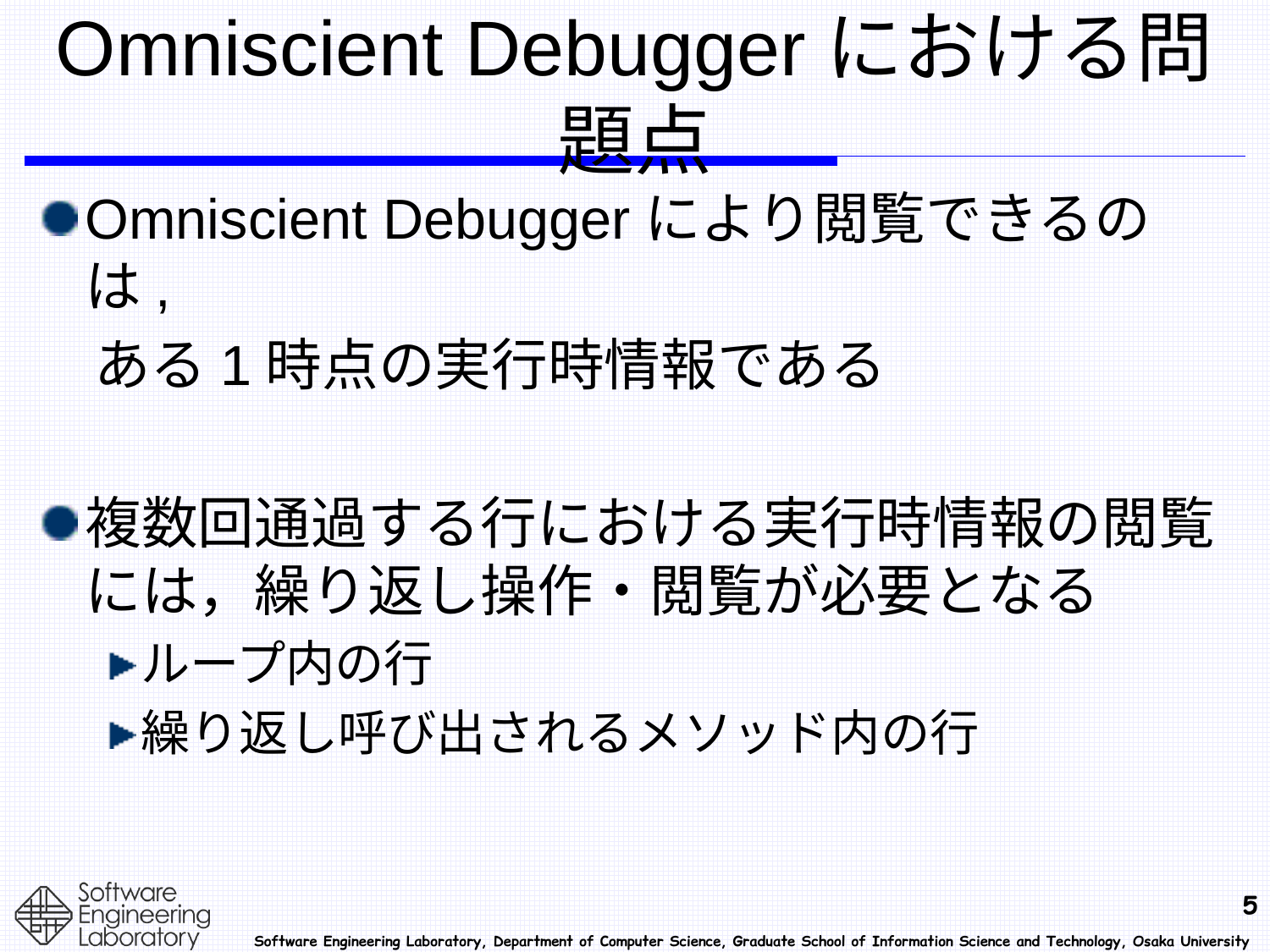

# Omniscient Debuggerにおける問題点
Omniscient Debuggerにより閲覧できるのは,
　ある1時点の実行時情報である

複数回通過する行における実行時情報の閲覧には，繰り返し操作・閲覧が必要となる
ループ内の行
繰り返し呼び出されるメソッド内の行